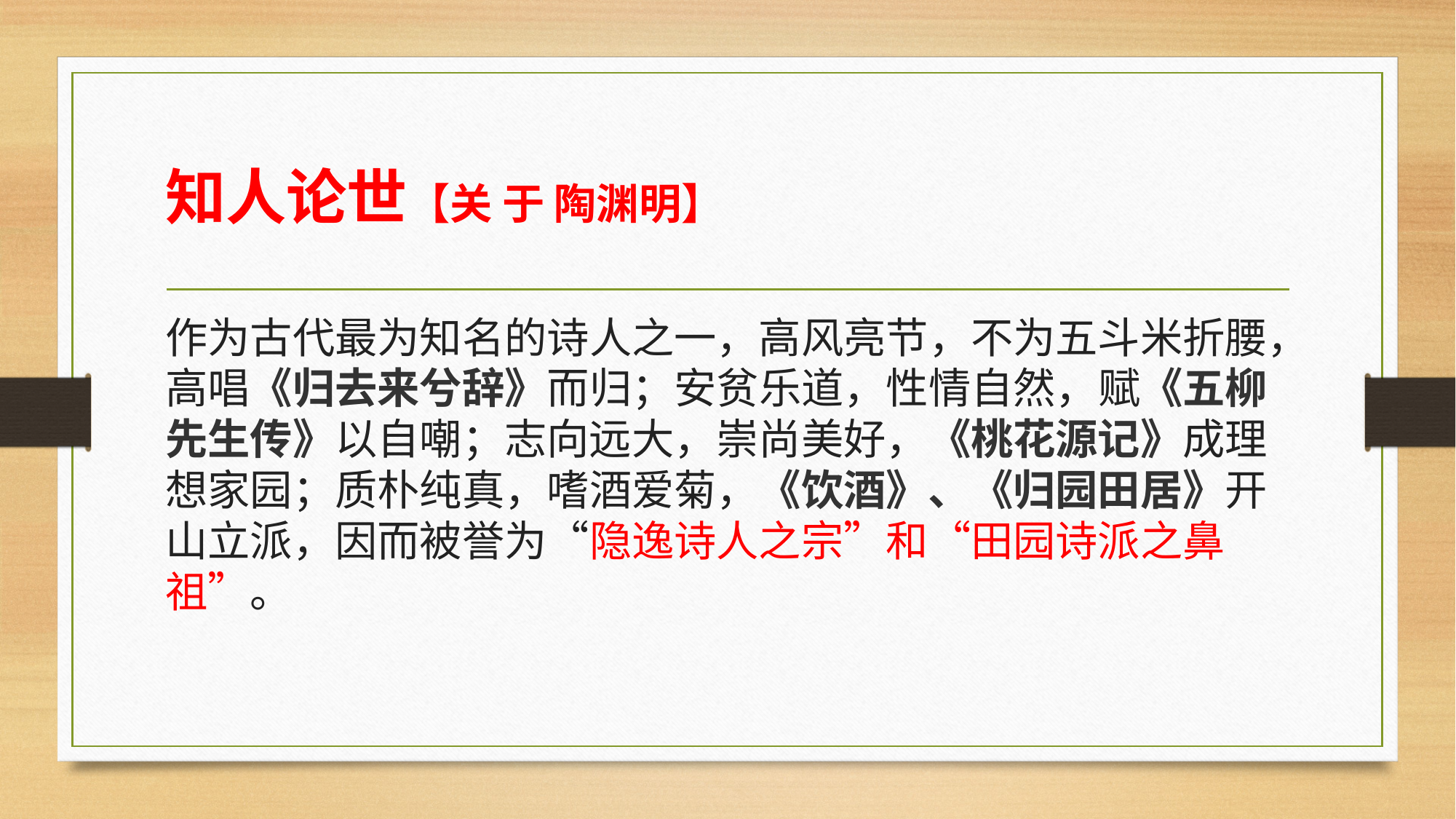

# 知人论世【关 于 陶渊明】
作为古代最为知名的诗人之一，高风亮节，不为五斗米折腰，高唱《归去来兮辞》而归；安贫乐道，性情自然，赋《五柳先生传》以自嘲；志向远大，崇尚美好，《桃花源记》成理想家园；质朴纯真，嗜酒爱菊，《饮酒》、《归园田居》开山立派，因而被誉为“隐逸诗人之宗”和“田园诗派之鼻祖”。